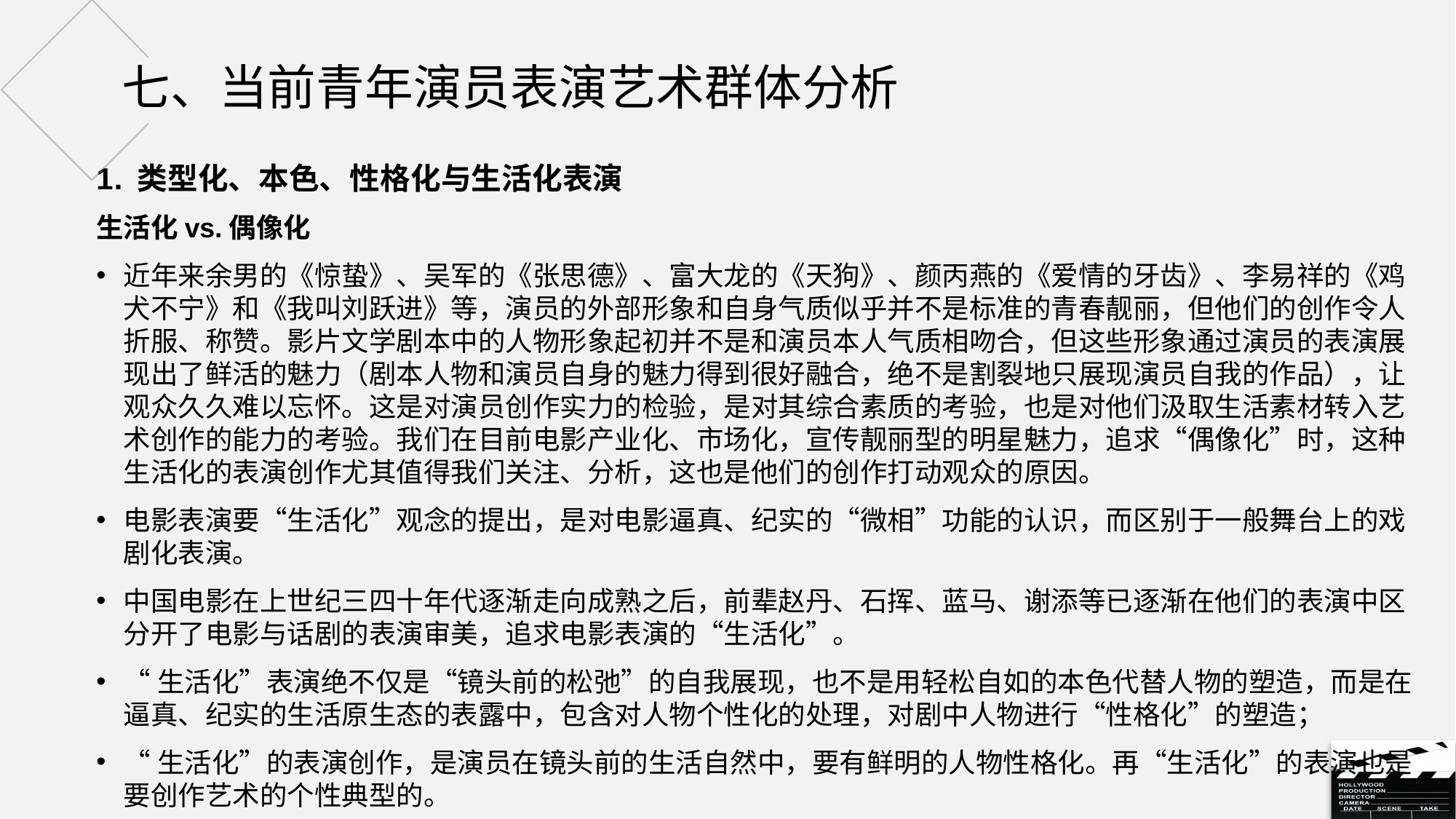

# 七、当前青年演员表演艺术群体分析
类型化、本色、性格化与生活化表演
生活化vs.偶像化
近年来余男的《惊蛰》、吴军的《张思德》、富大龙的《天狗》、颜丙燕的《爱情的牙齿》、李易祥的《鸡犬不宁》和《我叫刘跃进》等，演员的外部形象和自身气质似乎并不是标准的青春靓丽，但他们的创作令人折服、称赞。影片文学剧本中的人物形象起初并不是和演员本人气质相吻合，但这些形象通过演员的表演展现出了鲜活的魅力（剧本人物和演员自身的魅力得到很好融合，绝不是割裂地只展现演员自我的作品），让观众久久难以忘怀。这是对演员创作实力的检验，是对其综合素质的考验，也是对他们汲取生活素材转入艺术创作的能力的考验。我们在目前电影产业化、市场化，宣传靓丽型的明星魅力，追求“偶像化”时，这种生活化的表演创作尤其值得我们关注、分析，这也是他们的创作打动观众的原因。
电影表演要“生活化”观念的提出，是对电影逼真、纪实的“微相”功能的认识，而区别于一般舞台上的戏剧化表演。
中国电影在上世纪三四十年代逐渐走向成熟之后，前辈赵丹、石挥、蓝马、谢添等已逐渐在他们的表演中区分开了电影与话剧的表演审美，追求电影表演的“生活化”。
“生活化”表演绝不仅是“镜头前的松弛”的自我展现，也不是用轻松自如的本色代替人物的塑造，而是在逼真、纪实的生活原生态的表露中，包含对人物个性化的处理，对剧中人物进行“性格化”的塑造；
“生活化”的表演创作，是演员在镜头前的生活自然中，要有鲜明的人物性格化。再“生活化”的表演也是要创作艺术的个性典型的。